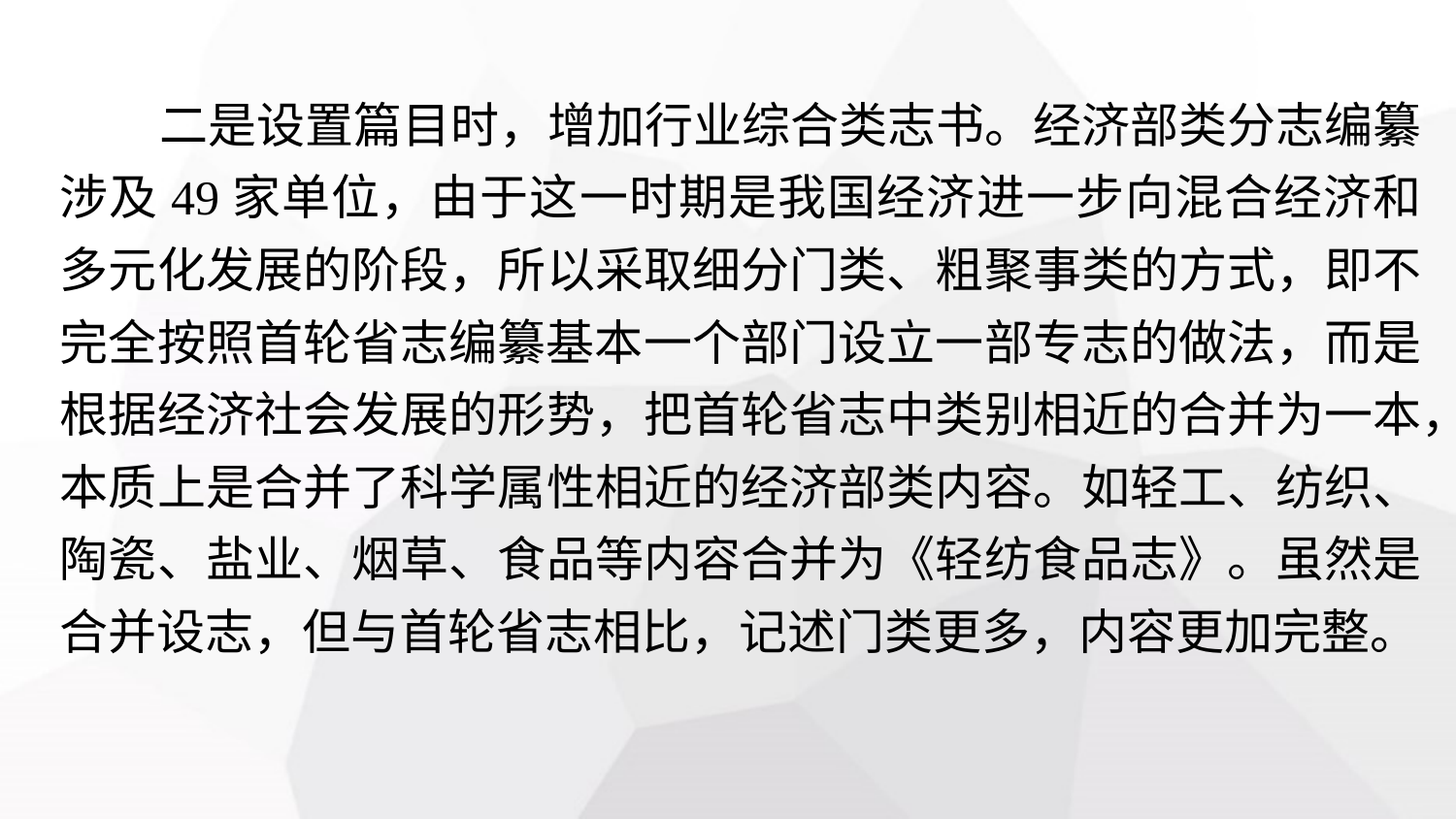

二是设置篇目时，增加行业综合类志书。经济部类分志编纂涉及49家单位，由于这一时期是我国经济进一步向混合经济和多元化发展的阶段，所以采取细分门类、粗聚事类的方式，即不完全按照首轮省志编纂基本一个部门设立一部专志的做法，而是根据经济社会发展的形势，把首轮省志中类别相近的合并为一本，本质上是合并了科学属性相近的经济部类内容。如轻工、纺织、陶瓷、盐业、烟草、食品等内容合并为《轻纺食品志》。虽然是合并设志，但与首轮省志相比，记述门类更多，内容更加完整。